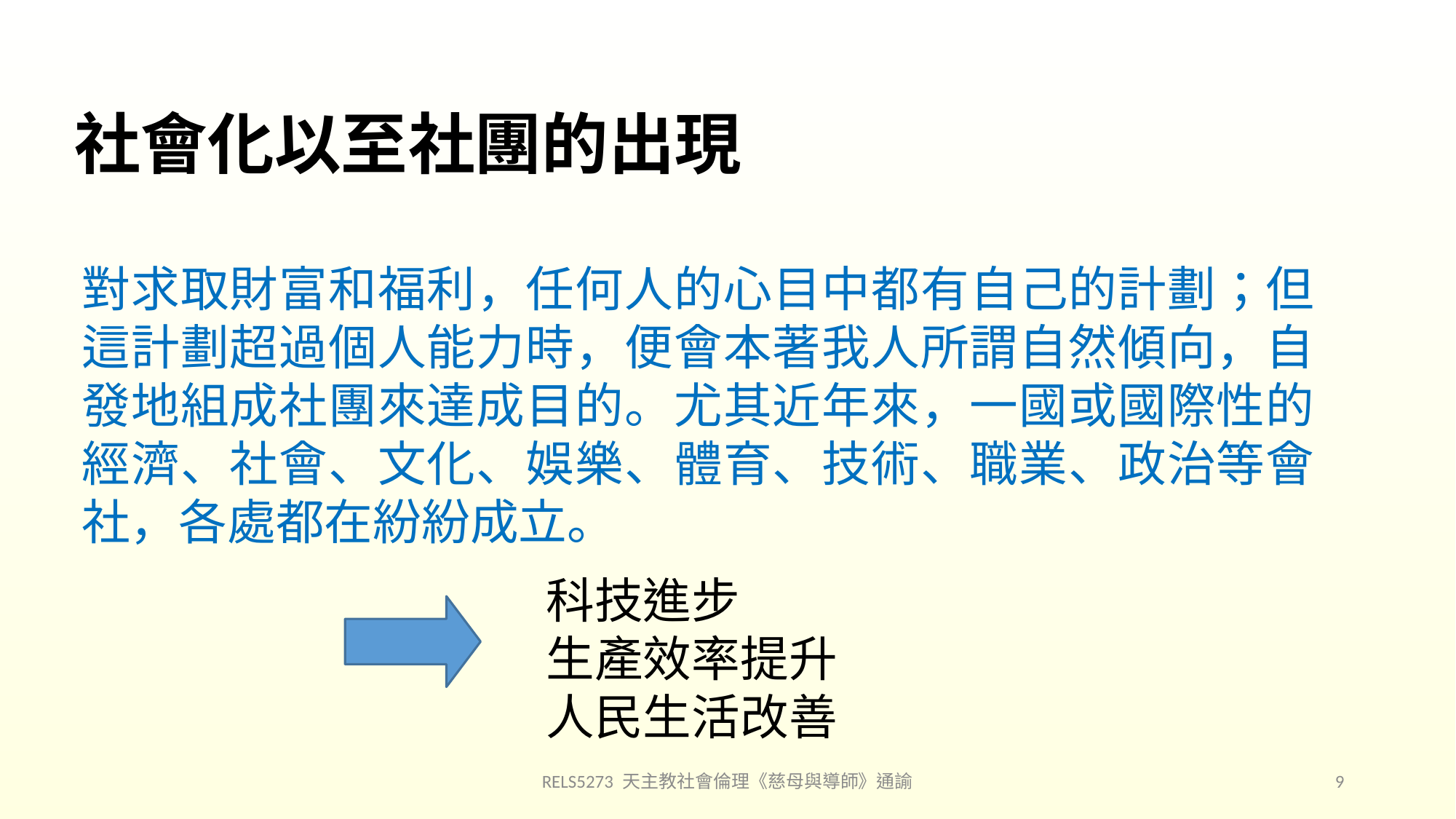

# 社會化以至社團的出現
對求取財富和福利，任何人的心目中都有自己的計劃；但這計劃超過個人能力時，便會本著我人所謂自然傾向，自發地組成社團來達成目的。尤其近年來，一國或國際性的經濟、社會、文化、娛樂、體育、技術、職業、政治等會社，各處都在紛紛成立。
科技進步
生產效率提升
人民生活改善

RELS5273 天主教社會倫理《慈母與導師》通諭
9